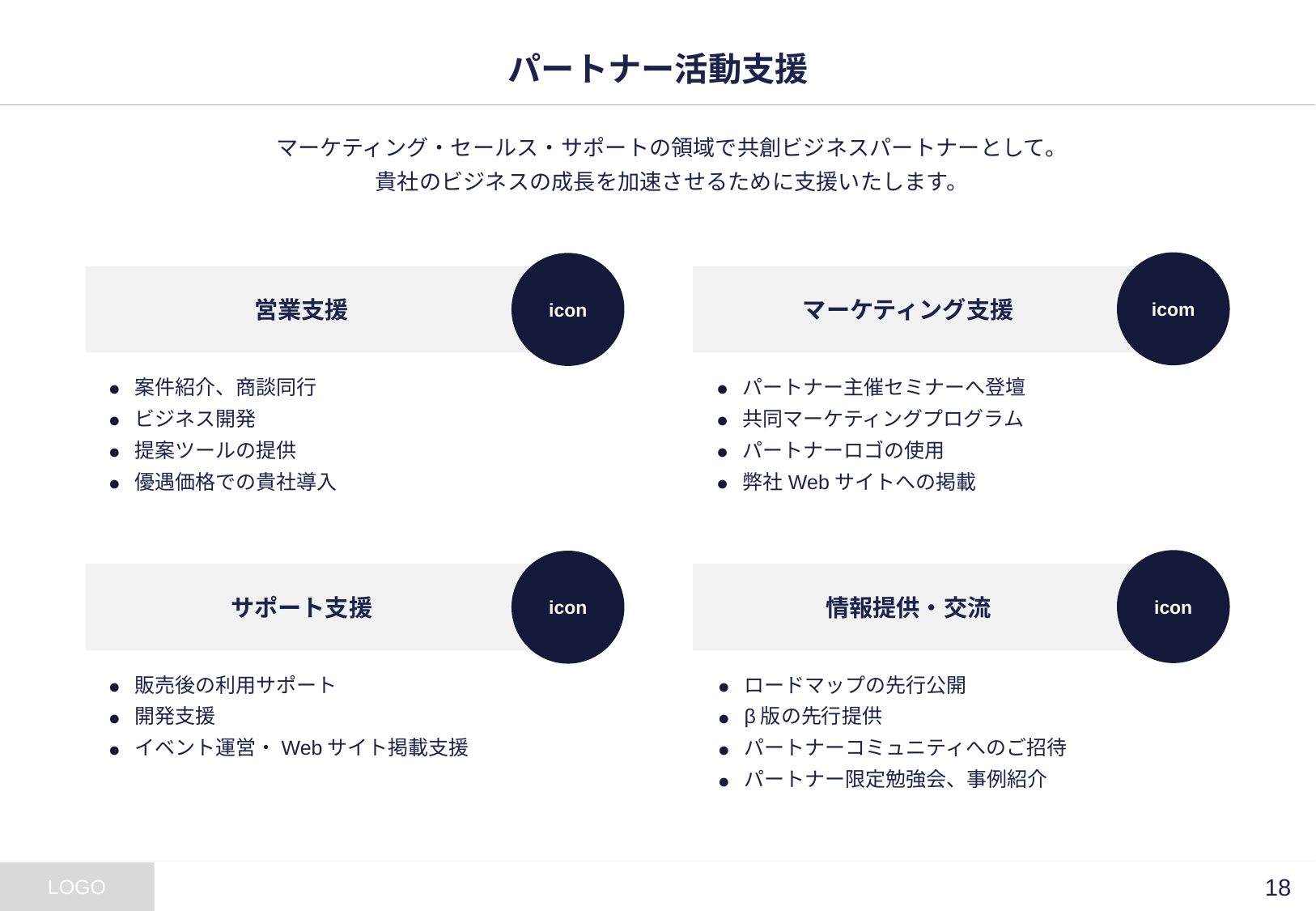

# パートナー活動支援
マーケティング・セールス・サポートの領域で共創ビジネスパートナーとして。
貴社のビジネスの成長を加速させるために支援いたします。

icom
icon

営業支援
マーケティング支援
案件紹介、商談同行
ビジネス開発
提案ツールの提供
優遇価格での貴社導入
パートナー主催セミナーへ登壇
共同マーケティングプログラム
パートナーロゴの使用
弊社Webサイトへの掲載
icon
icon

サポート支援
情報提供・交流
販売後の利用サポート
開発支援
イベント運営・Webサイト掲載支援
ロードマップの先行公開
β版の先行提供
パートナーコミュニティへのご招待
パートナー限定勉強会、事例紹介

18